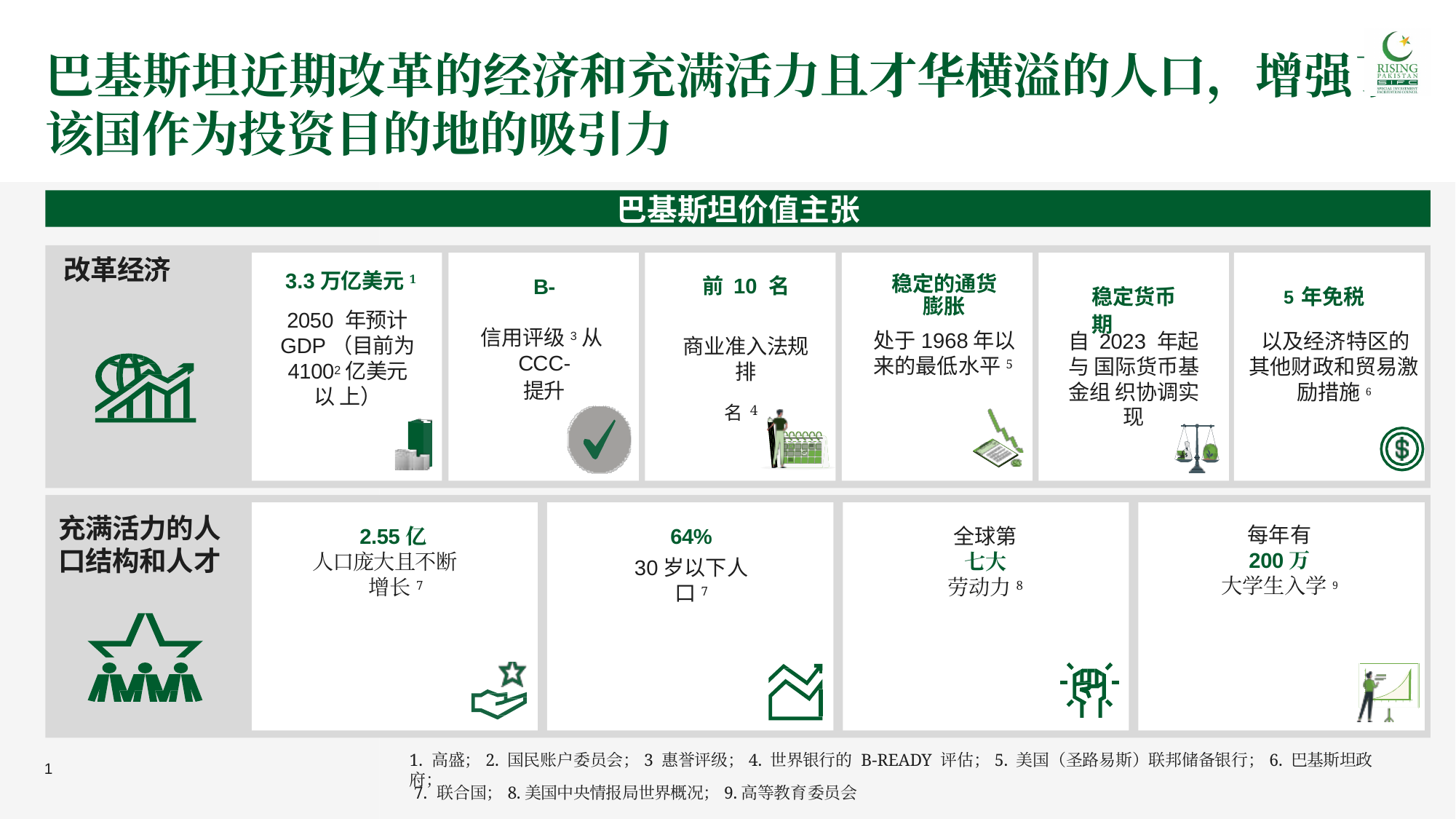

# 巴基斯坦近期改革的经济和充满活力且才华横溢的人口，增强了该国作为投资目的地的吸引力
1

巴基斯坦价值主张

改革经济

3.3万亿美元1
2050 年预计 GDP（目前为 41002亿美元以 上）
前 10 名

商业准入法规排
名4
稳定货币	5年免税期
稳定的通货
膨胀
处于1968年以来的最低水平5
B-

信用评级3从CCC-
提升
自 2023 年起与 国际货币基金组 织协调实现
以及经济特区的其他财政和贸易激励措施6

充满活力的人 口结构和人才
2.55亿
人口庞大且不断
增长7
每年有
200万
大学生入学9
全球第
七大
劳动力8
64%
30岁以下人口7

1. 高盛；2. 国民账户委员会；3 惠誉评级；4. 世界银行的 B-READY 评估；5. 美国（圣路易斯）联邦储备银行；6. 巴基斯坦政府；
1
7. 联合国；8.美国中央情报局世界概况；9.高等教育委员会